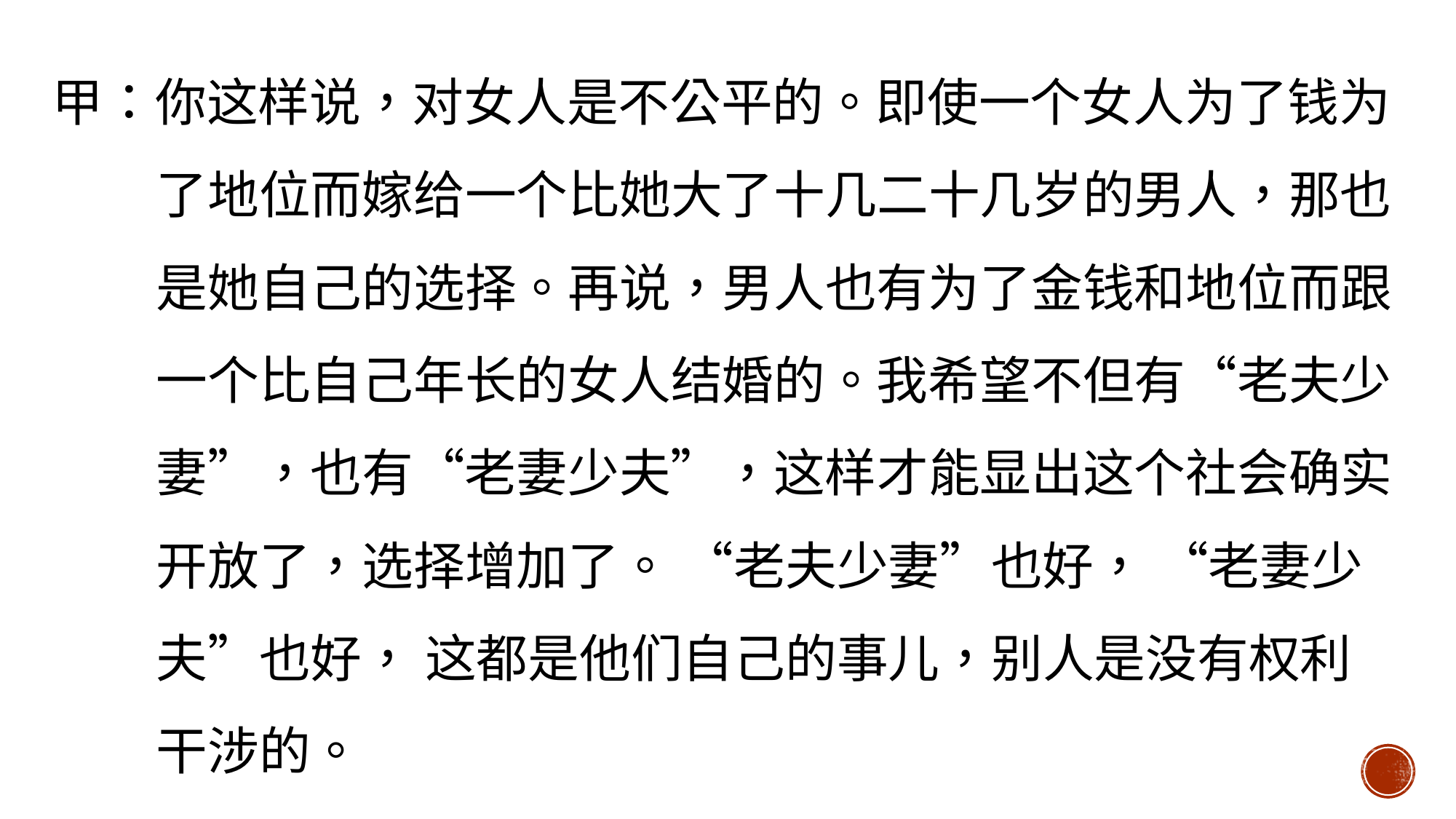

甲：你这样说，对女人是不公平的。即使一个女人为了钱为
        了地位而嫁给一个比她大了十几二十几岁的男人，那也
        是她自己的选择。再说，男人也有为了金钱和地位而跟
        一个比自己年长的女人结婚的。我希望不但有“老夫少
        妻”，也有“老妻少夫”，这样才能显出这个社会确实
        开放了，选择增加了。 “老夫少妻”也好， “老妻少
        夫”也好， 这都是他们自己的事儿，别人是没有权利
        干涉的。